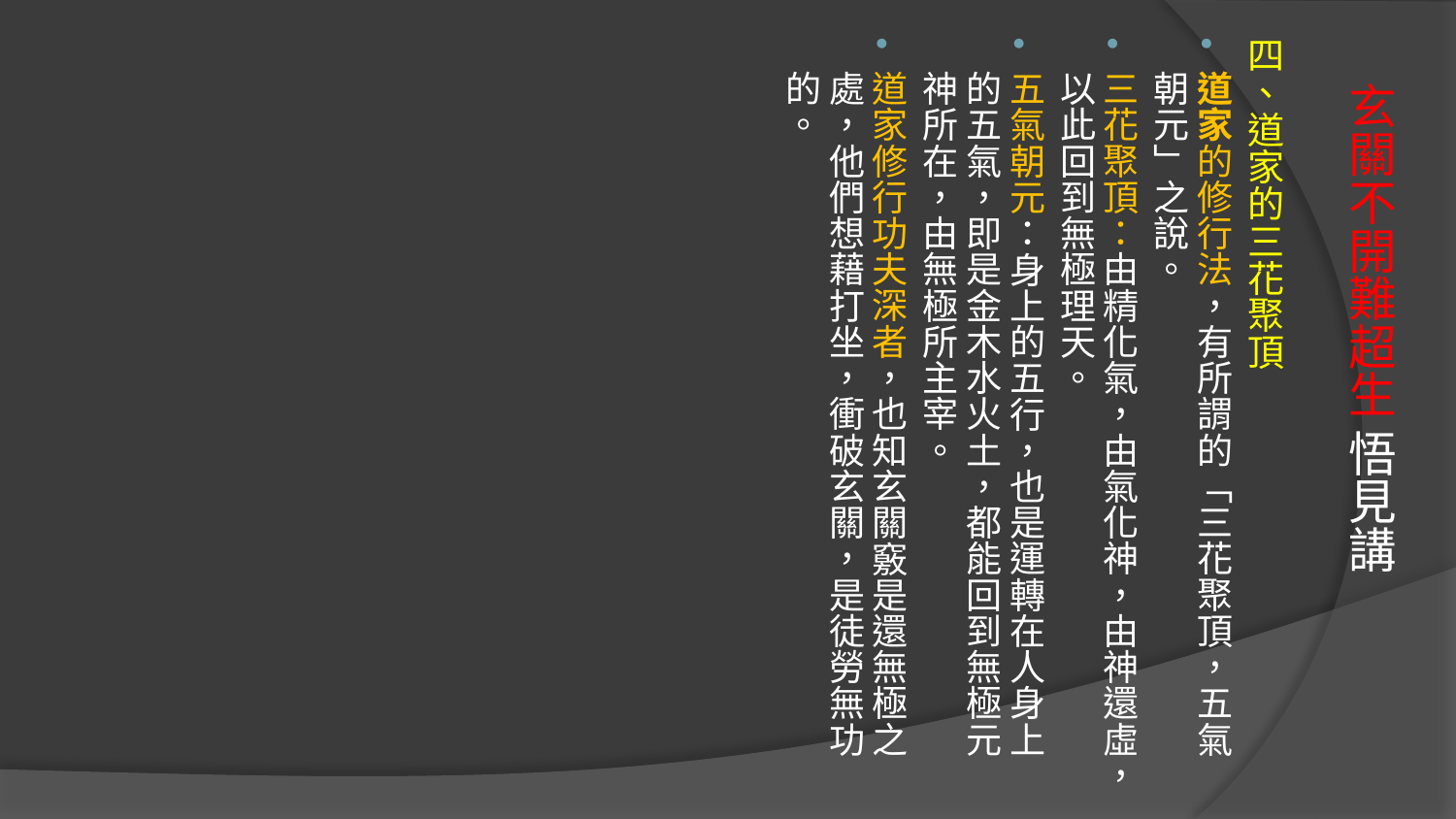

四、道家的三花聚頂
道家的修行法，有所謂的「三花聚頂，五氣朝元」之說。
三花聚頂：由精化氣，由氣化神，由神還虛，以此回到無極理天。
五氣朝元：身上的五行，也是運轉在人身上的五氣，即是金木水火土，都能回到無極元神所在，由無極所主宰。
道家修行功夫深者，也知玄關竅是還無極之處，他們想藉打坐，衝破玄關，是徒勞無功的。

# 玄關不開難超生 悟見講